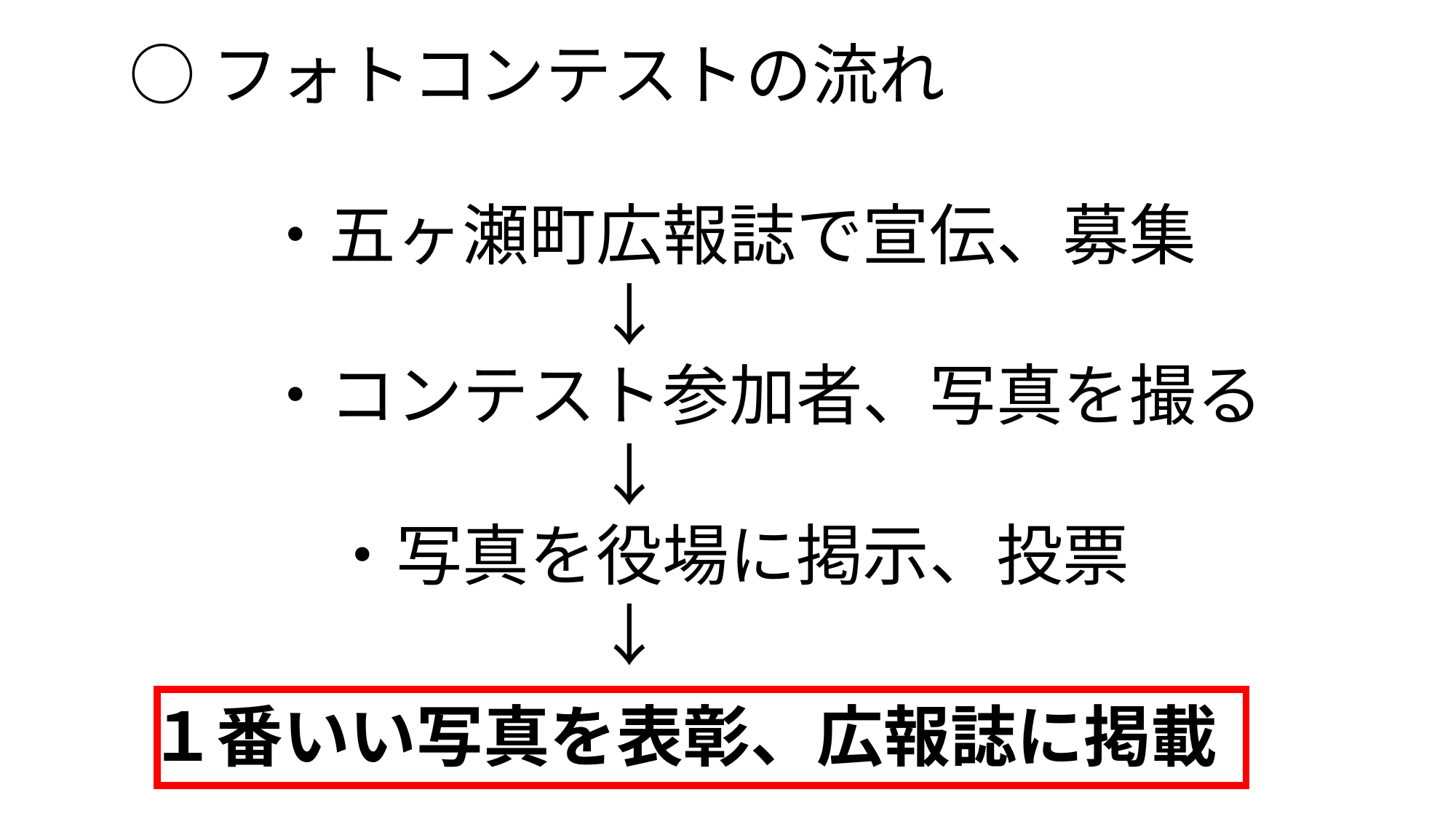

○フォトコンテストの流れ

　　・五ヶ瀬町広報誌で宣伝、募集
　　　　　　　↓
　　・コンテスト参加者、写真を撮る
　　　　　　　↓
　　　・写真を役場に掲示、投票
　　　　　　　↓

１番いい写真を表彰、広報誌に掲載